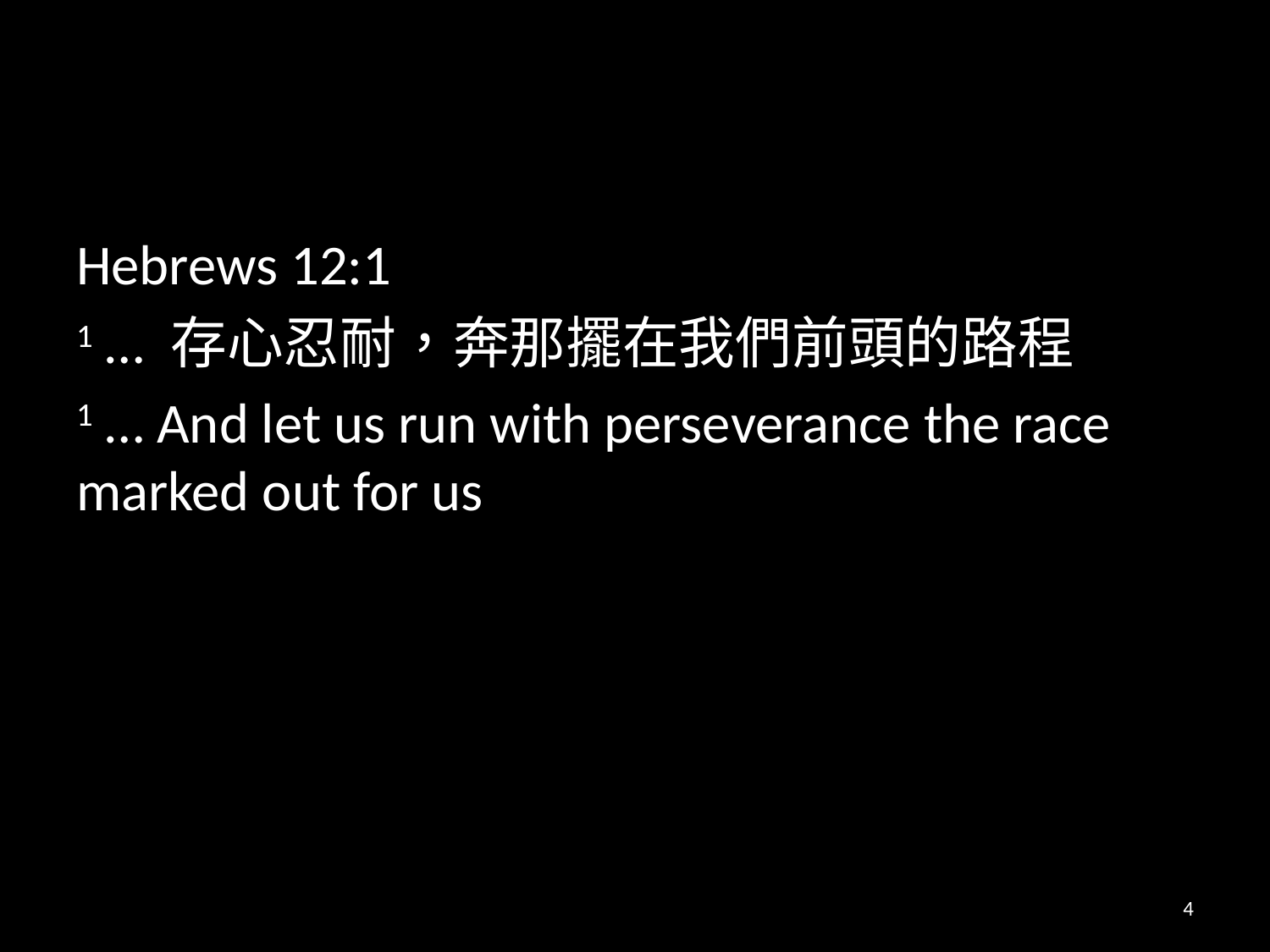

#
Hebrews 12:1
1 … 存心忍耐，奔那擺在我們前頭的路程
1 … And let us run with perseverance the race marked out for us

4